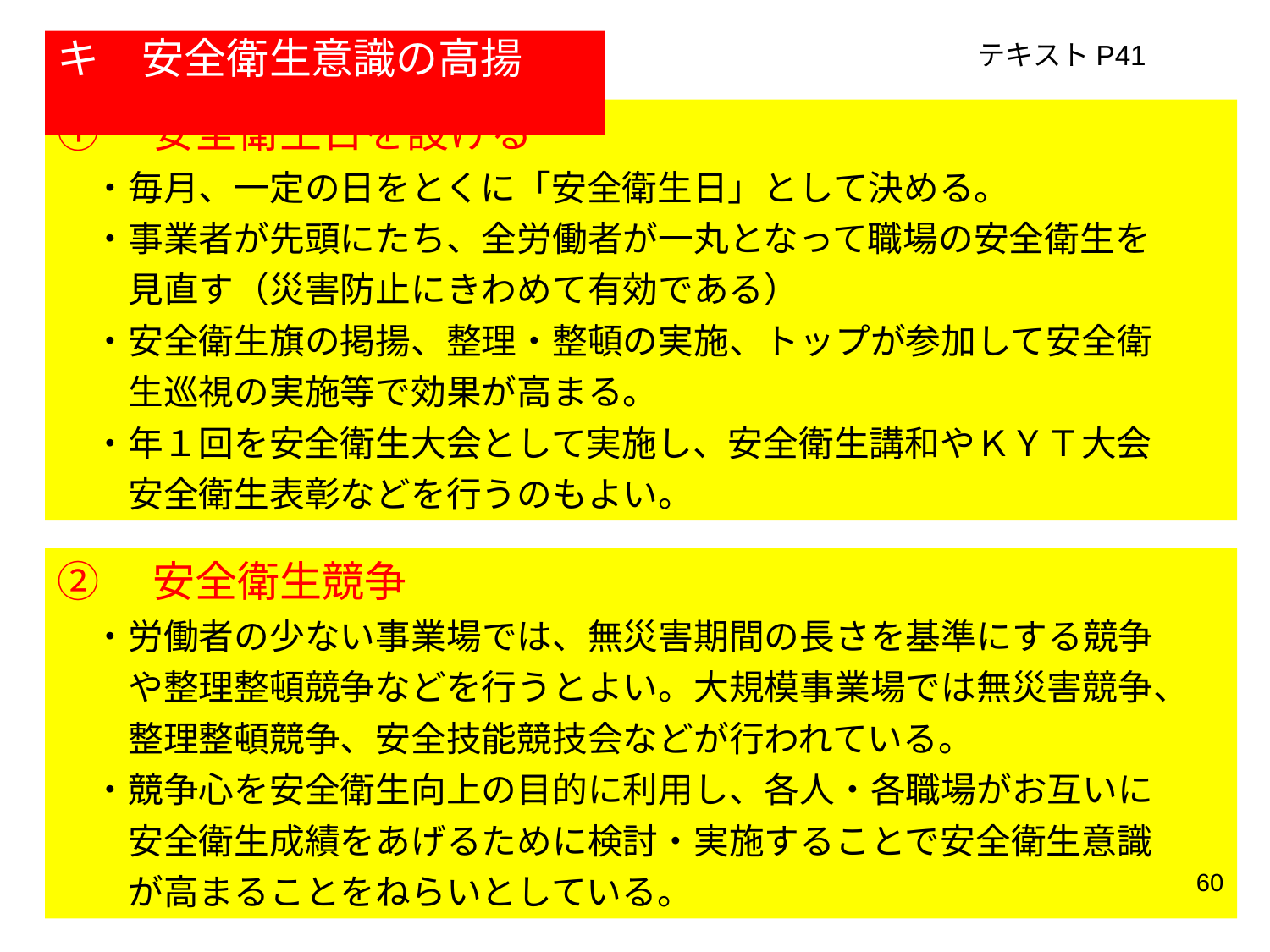

キ　安全衛生意識の高揚
テキストP41
①　安全衛生日を設ける
　・毎月、一定の日をとくに「安全衛生日」として決める。
　・事業者が先頭にたち、全労働者が一丸となって職場の安全衛生を
　　見直す（災害防止にきわめて有効である）
　・安全衛生旗の掲揚、整理・整頓の実施、トップが参加して安全衛
　　生巡視の実施等で効果が高まる。
　・年１回を安全衛生大会として実施し、安全衛生講和やＫＹＴ大会
　　安全衛生表彰などを行うのもよい。
②　安全衛生競争
　・労働者の少ない事業場では、無災害期間の長さを基準にする競争
　　や整理整頓競争などを行うとよい。大規模事業場では無災害競争、
　　整理整頓競争、安全技能競技会などが行われている。
　・競争心を安全衛生向上の目的に利用し、各人・各職場がお互いに
　　安全衛生成績をあげるために検討・実施することで安全衛生意識
　　が高まることをねらいとしている。
60